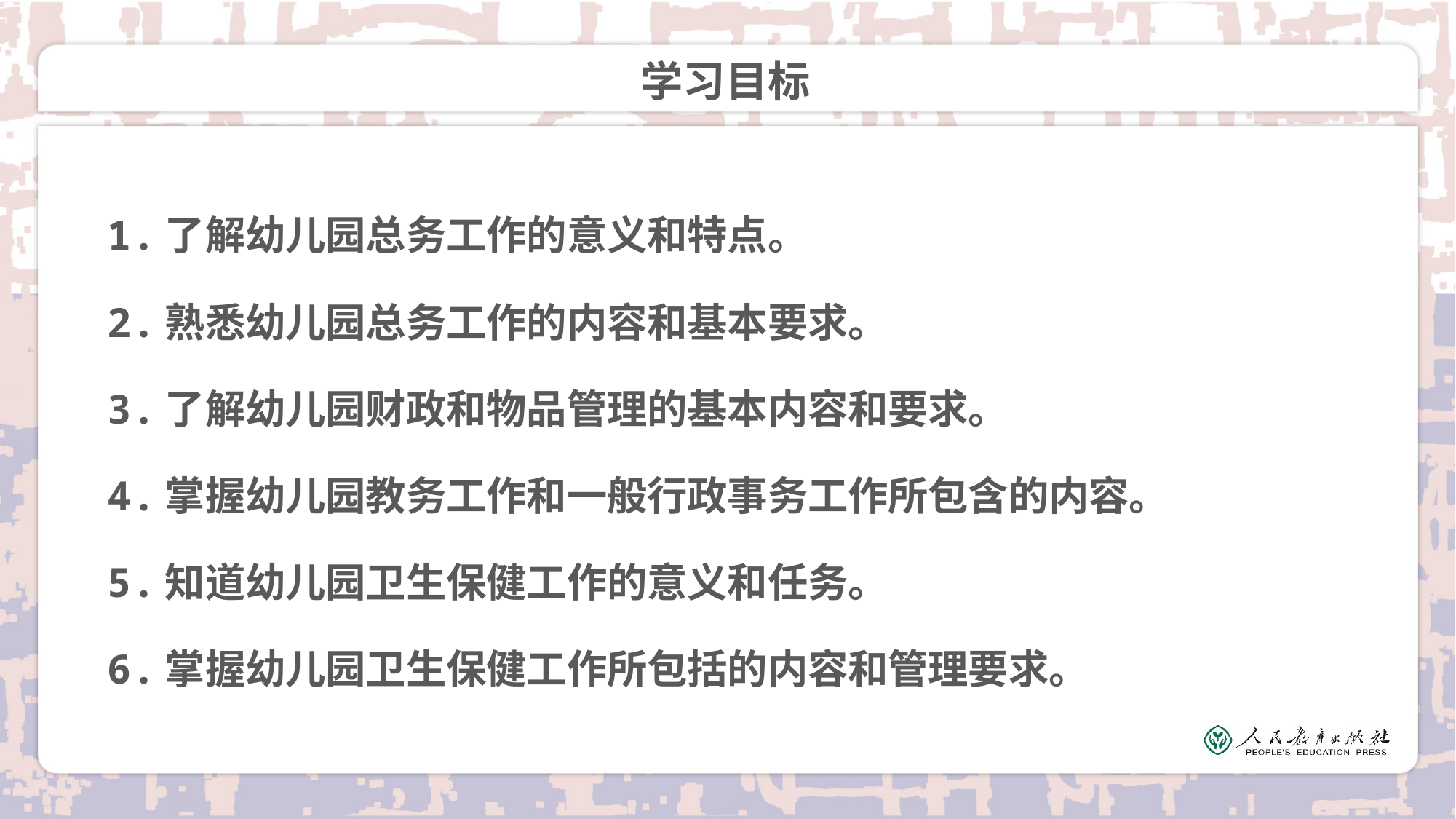

# 学习目标
1.了解幼儿园总务工作的意义和特点。
2.熟悉幼儿园总务工作的内容和基本要求。
3.了解幼儿园财政和物品管理的基本内容和要求。
4.掌握幼儿园教务工作和一般行政事务工作所包含的内容。
5.知道幼儿园卫生保健工作的意义和任务。
6.掌握幼儿园卫生保健工作所包括的内容和管理要求。